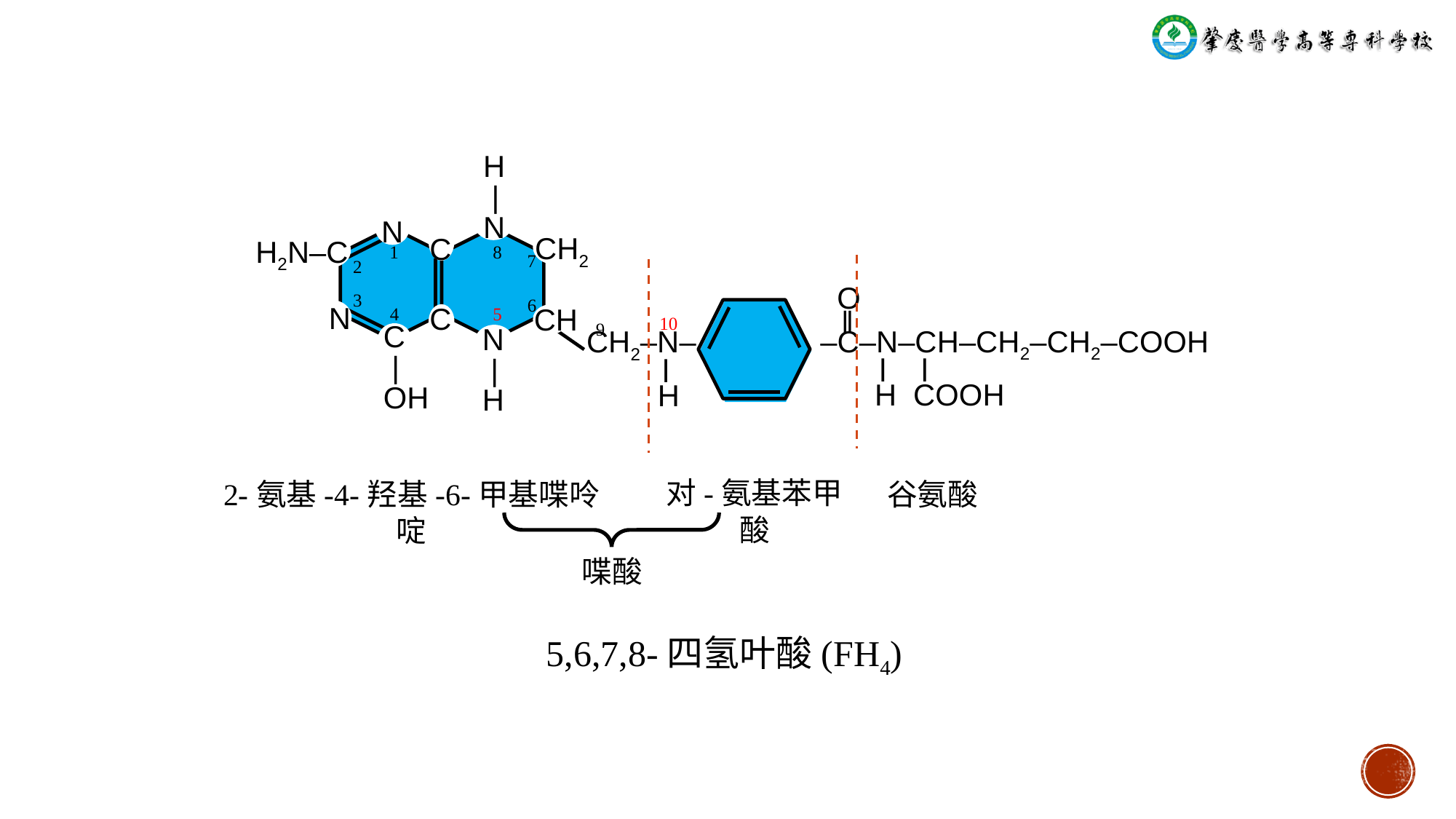

H
 |
N

N

CH2

C

H2N‒C

1
8
7
2
3
6
  O
   ǁ
‒C‒N‒CH‒CH2‒CH2‒COOH
       ⅼ    ⅼ
       H  COOH
4
5
N
C

CH

10
9

C
 |
OH

N
 |
H
CH2‒N‒
         ⅼ
         H

对-氨基苯甲酸
2-氨基-4-羟基-6-甲基喋呤啶
谷氨酸
喋酸
5,6,7,8-四氢叶酸(FH4)